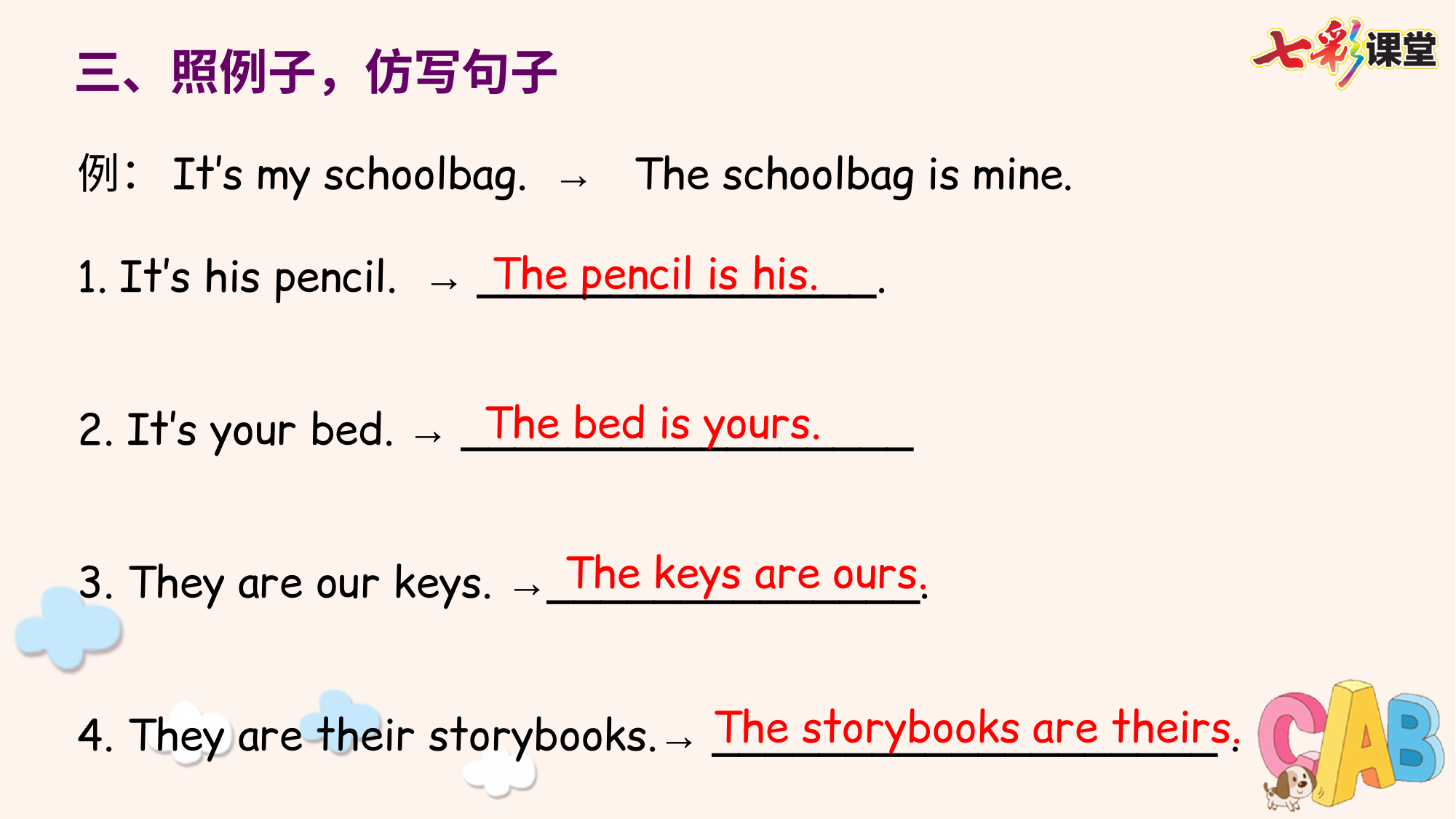

三、照例子，仿写句子
例：It’s my schoolbag.  →   The schoolbag is mine.
1. It’s his pencil.  → _______________.

2. It’s your bed. → _________________

3. They are our keys. →______________.

4. They are their storybooks.→ ___________________ .
The pencil is his.
The bed is yours.
The keys are ours.
The storybooks are theirs.